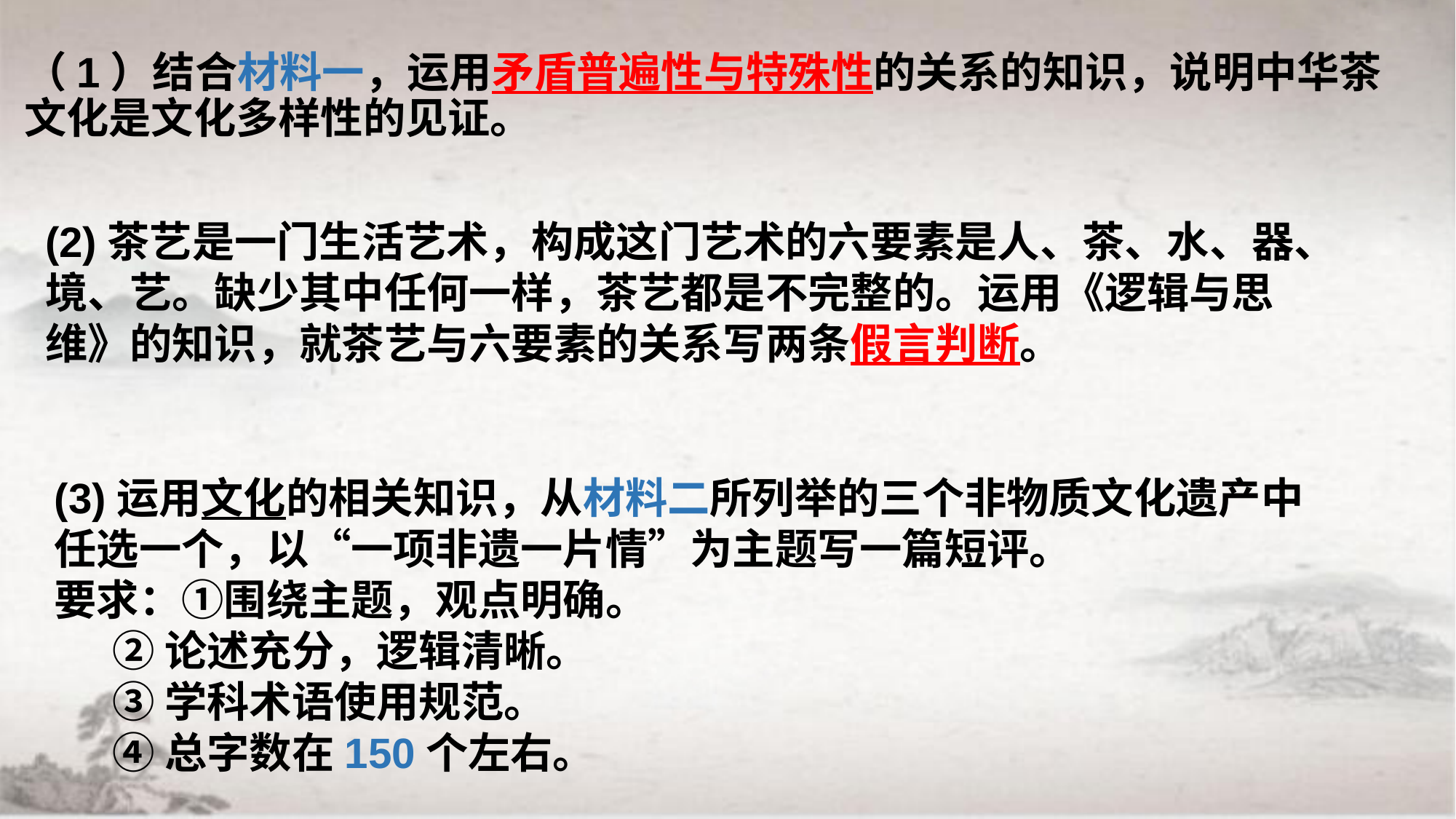

# （1）结合材料一，运用矛盾普遍性与特殊性的关系的知识，说明中华茶文化是文化多样性的见证。
(2)茶艺是一门生活艺术，构成这门艺术的六要素是人、茶、水、器、境、艺。缺少其中任何一样，茶艺都是不完整的。运用《逻辑与思维》的知识，就茶艺与六要素的关系写两条假言判断。
(3)运用文化的相关知识，从材料二所列举的三个非物质文化遗产中任选一个，以“一项非遗一片情”为主题写一篇短评。
要求：①围绕主题，观点明确。
      ②论述充分，逻辑清晰。
      ③学科术语使用规范。
      ④总字数在150个左右。